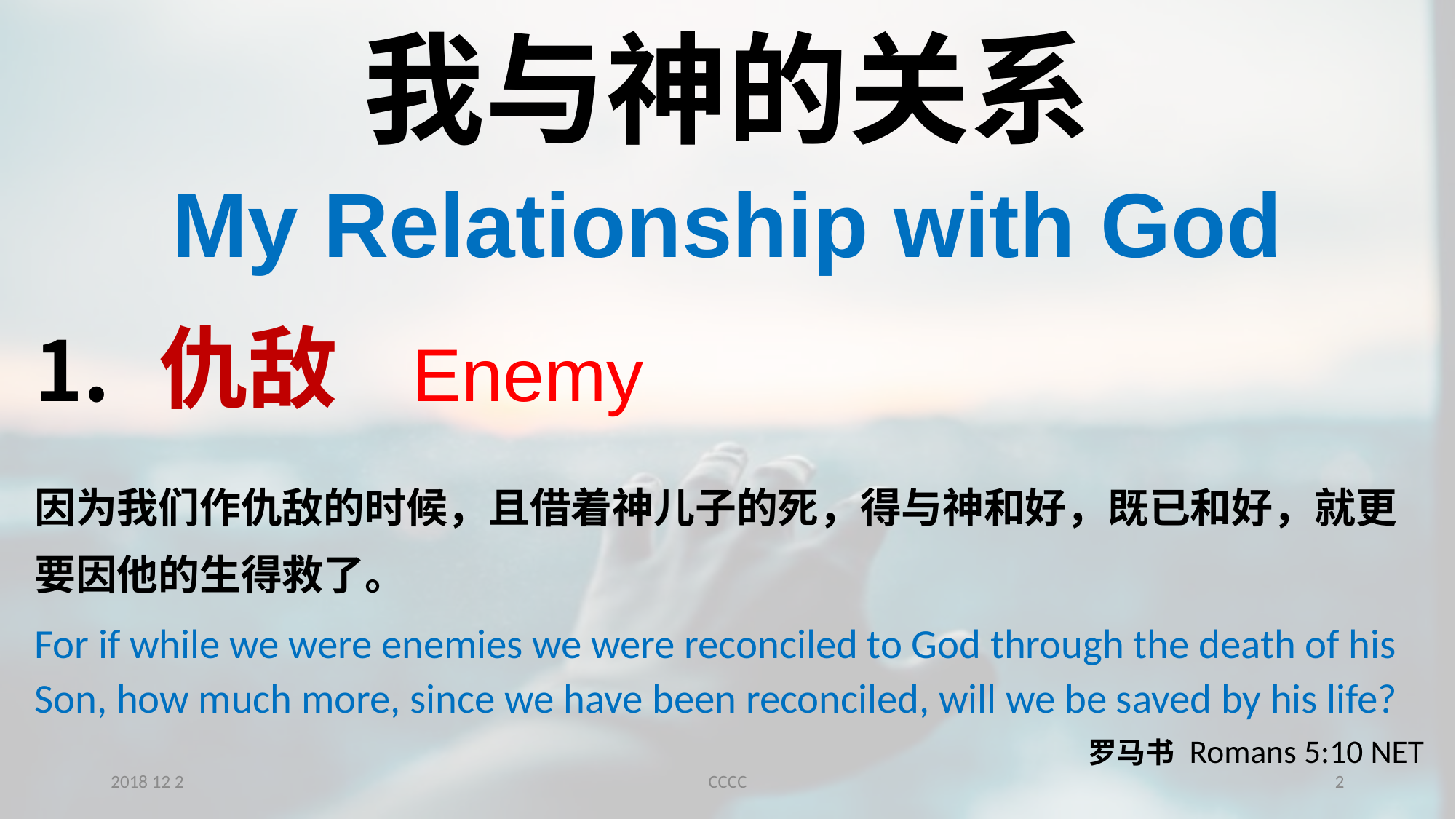

# 我与神的关系 My Relationship with God
  仇敌    Enemy

因为我们作仇敌的时候，且借着神儿子的死，得与神和好，既已和好，就更要因他的生得救了。
For if while we were enemies we were reconciled to God through the death of his Son, how much more, since we have been reconciled, will we be saved by his life?
罗马书 Romans 5:10 NET
2018 12 2
CCCC
2